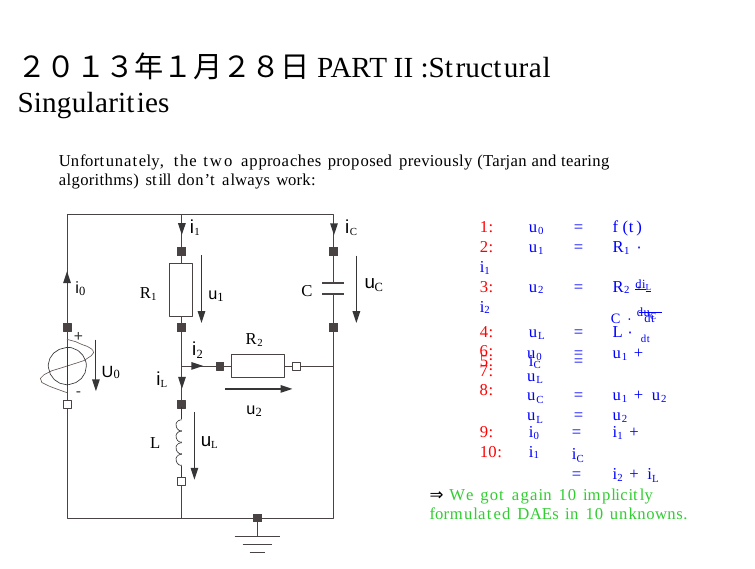

２０１３年１月２８日PART II :Structural Singularities

Unfortunately,  the two approaches proposed previously (Tarjan and tearing algorithms) still don’t always work:

1:	u0	=	f (t)
2:	u1	=	R1  · i1
3:	u2	=	R2  · i2
4:	uL	=	L ·  dt
5:	iC	=
i1	iC

i0
u

diL
u1
C
R1
C

C · duC

dt

R2
+

i

6:
7:
8:
u0	=	u1  + uL
uC	=	u1  + u2
uL	=	u2

2

U0

iL

-

R=20
u2

9:	i0
10:	i1
=	i1  + iC
=	i2  + iL

uL

L

Ground

⇒ We got again 10 implicitly formulated DAEs in 10 unknowns.